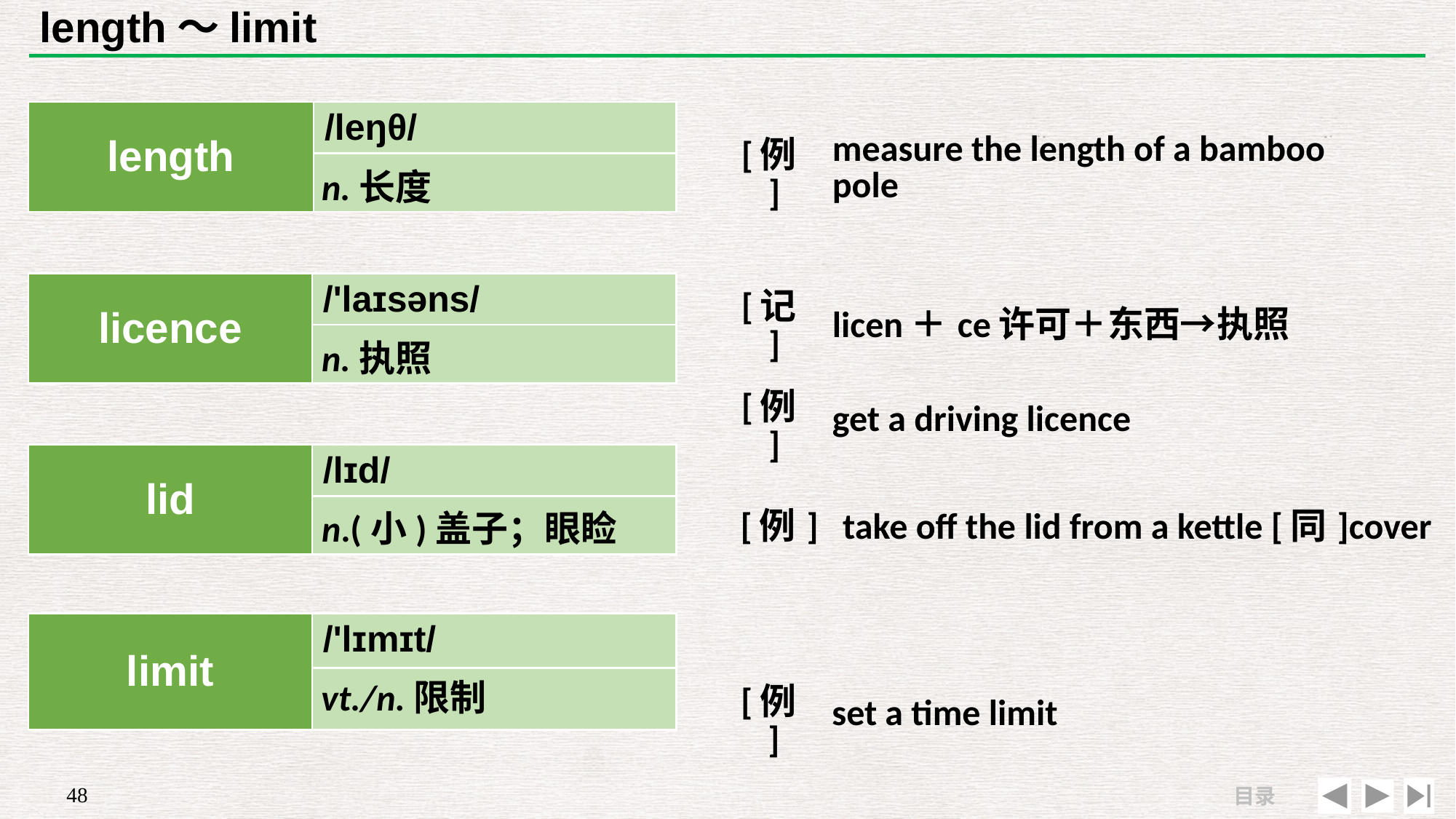

# length～limit

|  |  |
| --- | --- |
| [例] | measure the length of a bamboo pole |
| length | /leŋθ/ |
| --- | --- |
|  |  |
n.长度
| [记] | licen＋ce许可＋东西→执照 |
| --- | --- |
| [例] | get a driving licence |
| licence | /'laɪsəns/ |
| --- | --- |
|  |  |
n.执照
|  |  |
| --- | --- |
| [例] | take off the lid from a kettle [同]cover |
| lid | /lɪd/ |
| --- | --- |
|  |  |
n.(小)盖子；眼睑
|  |  |
| --- | --- |
| [例] | set a time limit |
| limit | /'lɪmɪt/ |
| --- | --- |
|  |  |
vt./n.限制